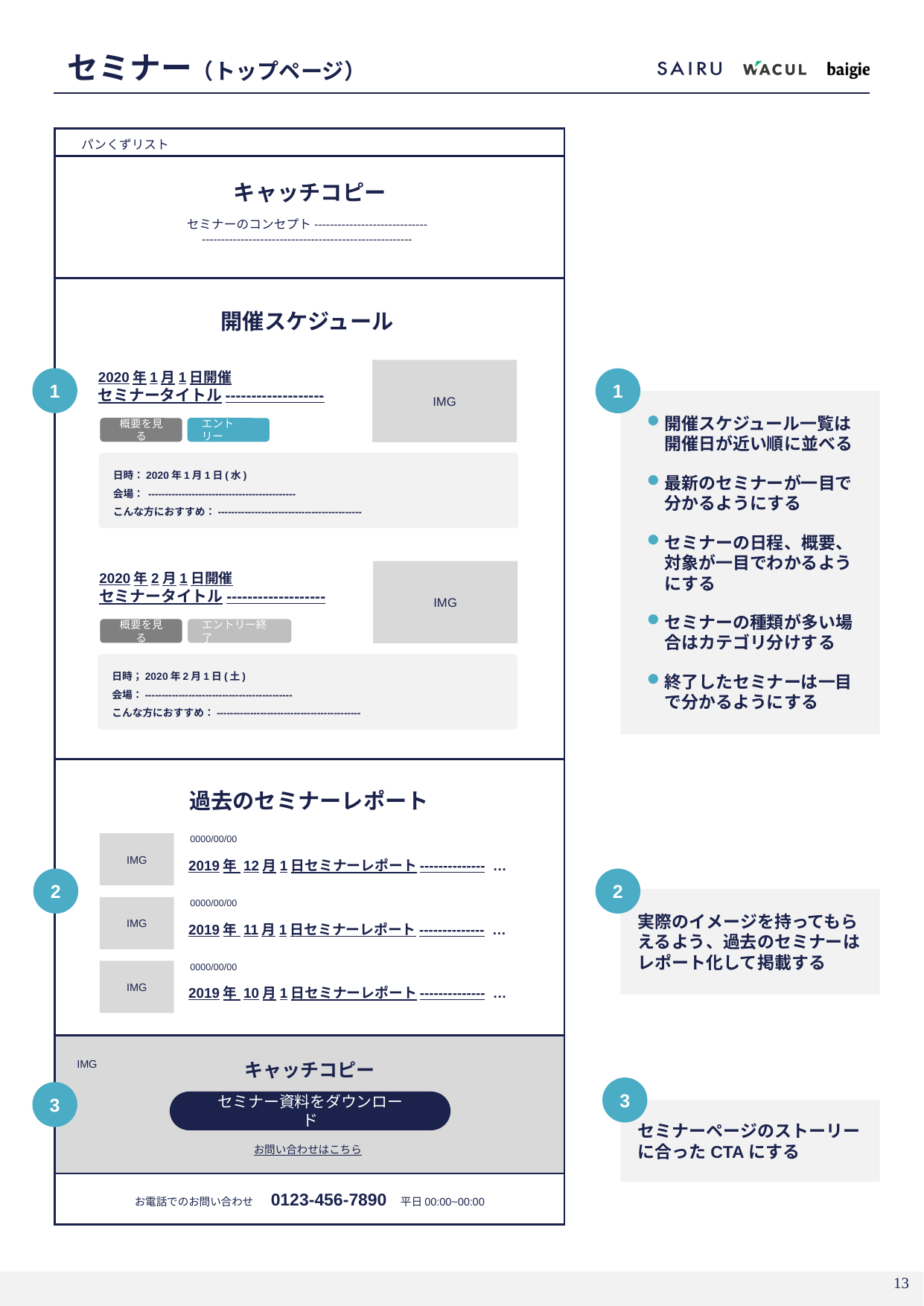

# セミナー（トップページ）
パンくずリスト

キャッチコピー
セミナーのコンセプト-----------------------------
------------------------------------------------------

開催スケジュール
IMG
1
2020年1月1日開催
セミナータイトル-------------------
1
開催スケジュール一覧は開催日が近い順に並べる
最新のセミナーが一目で分かるようにする
セミナーの日程、概要、対象が一目でわかるようにする
セミナーの種類が多い場合はカテゴリ分けする
終了したセミナーは一目で分かるようにする
エントリー
概要を見る
日時：2020年1月1日(水)
会場： --------------------------------------------
こんな方におすすめ：-------------------------------------------
IMG
2020年2月1日開催
セミナータイトル-------------------
エントリー終了
概要を見る
日時；2020年2月1日(土)
会場：--------------------------------------------
こんな方におすすめ：-------------------------------------------

過去のセミナーレポート
IMG
0000/00/00
2019年 12月1日セミナーレポート--------------  …
2
2
実際のイメージを持ってもらえるよう、過去のセミナーはレポート化して掲載する
IMG
0000/00/00
2019年 11月1日セミナーレポート--------------  …
IMG
0000/00/00
2019年 10月1日セミナーレポート--------------  …
IMG
キャッチコピー
3
3
セミナー資料をダウンロード
セミナーページのストーリーに合ったCTAにする
お問い合わせはこちら
お電話でのお問い合わせ　0123-456-7890  平日00:00~00:00
13